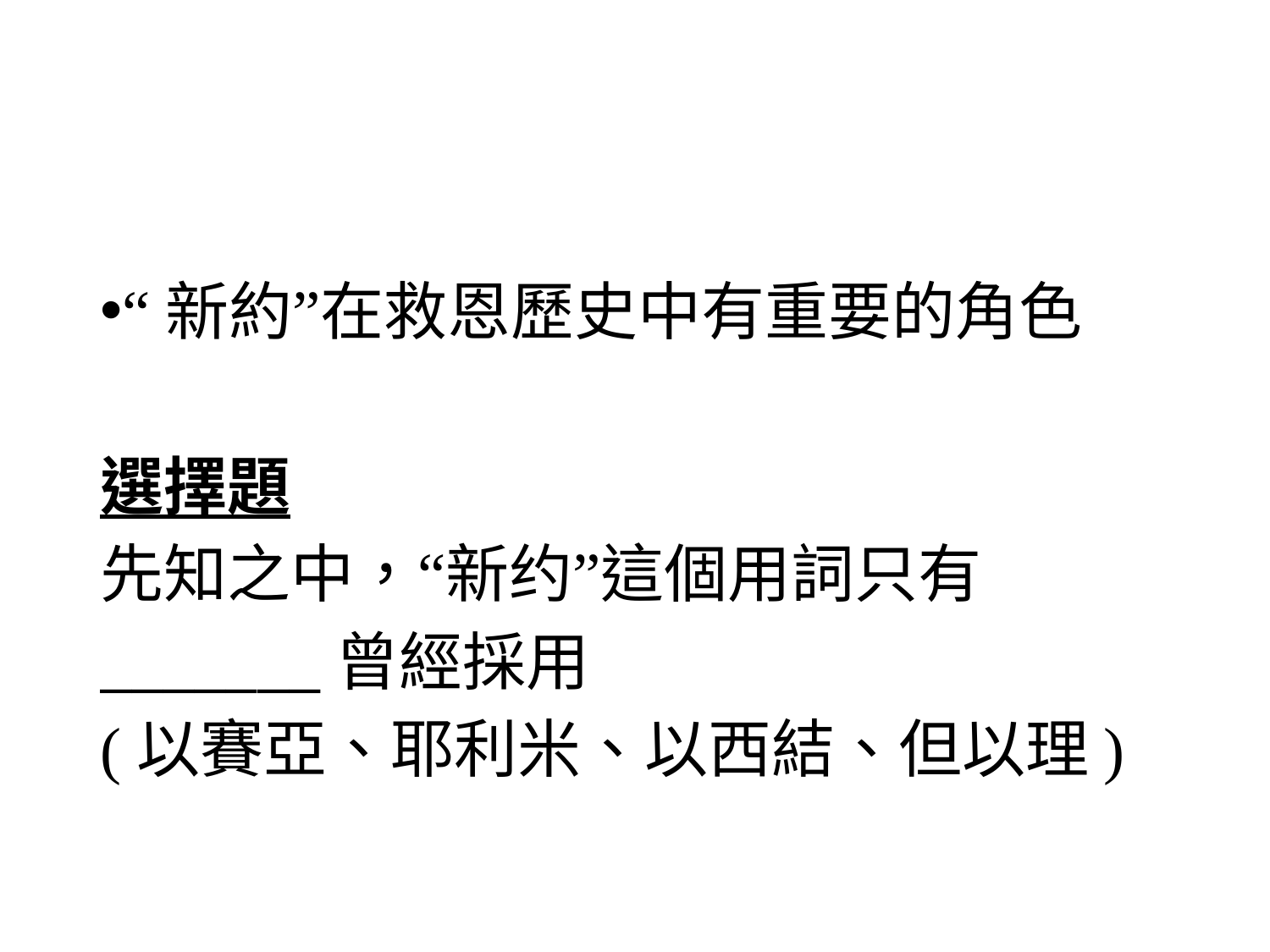

#
“新約”在救恩歷史中有重要的角色

選擇題
先知之中，“新约”這個用詞只有_______曾經採用
(以賽亞、耶利米、以西結、但以理)